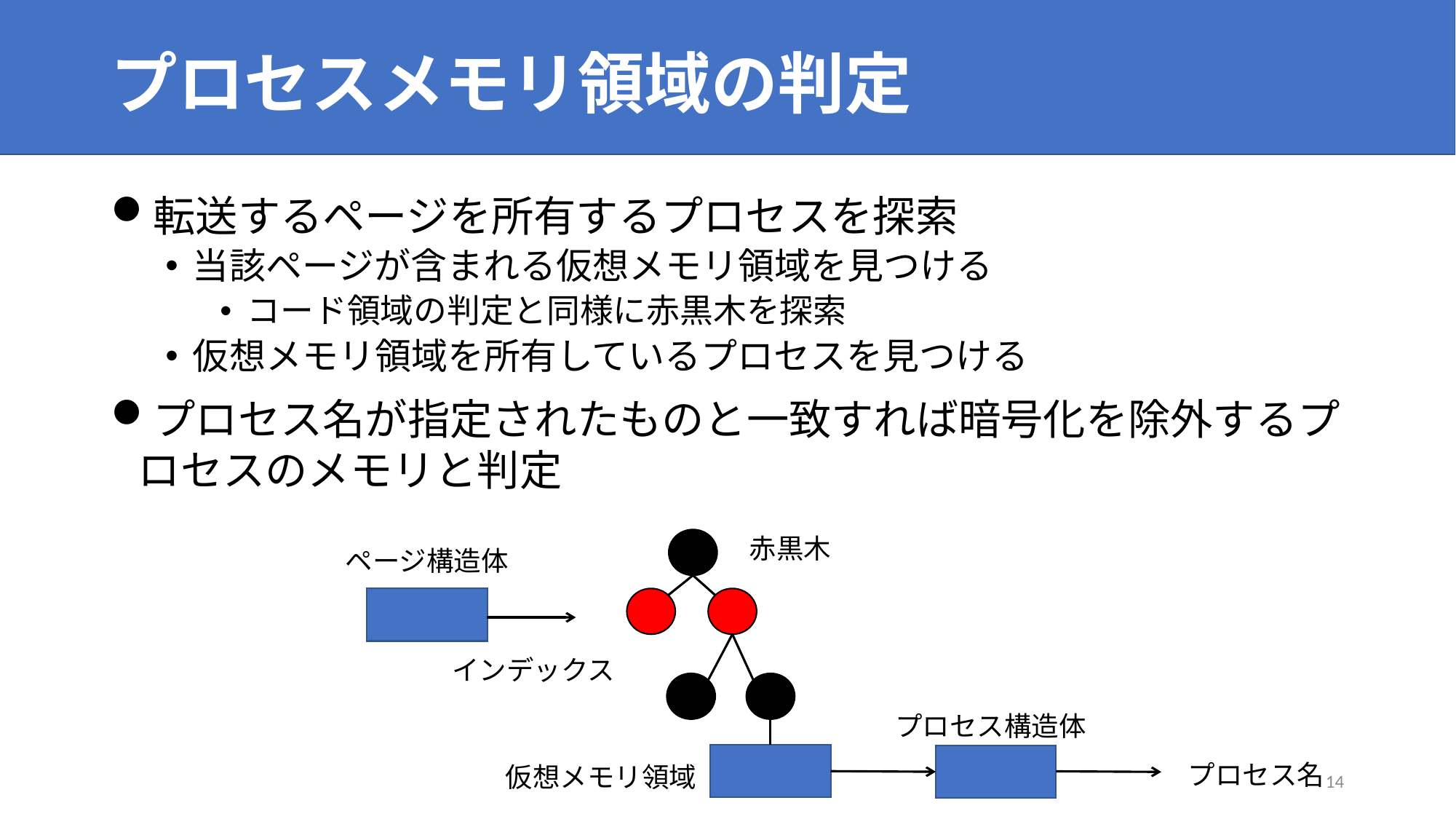

# プロセスメモリ領域の判定
転送するページを所有するプロセスを探索
当該ページが含まれる仮想メモリ領域を見つける
コード領域の判定と同様に赤黒木を探索
仮想メモリ領域を所有しているプロセスを見つける
プロセス名が指定されたものと一致すれば暗号化を除外するプロセスのメモリと判定
赤黒木

ページ構造体

インデックス

プロセス構造体

プロセス名
仮想メモリ領域
14